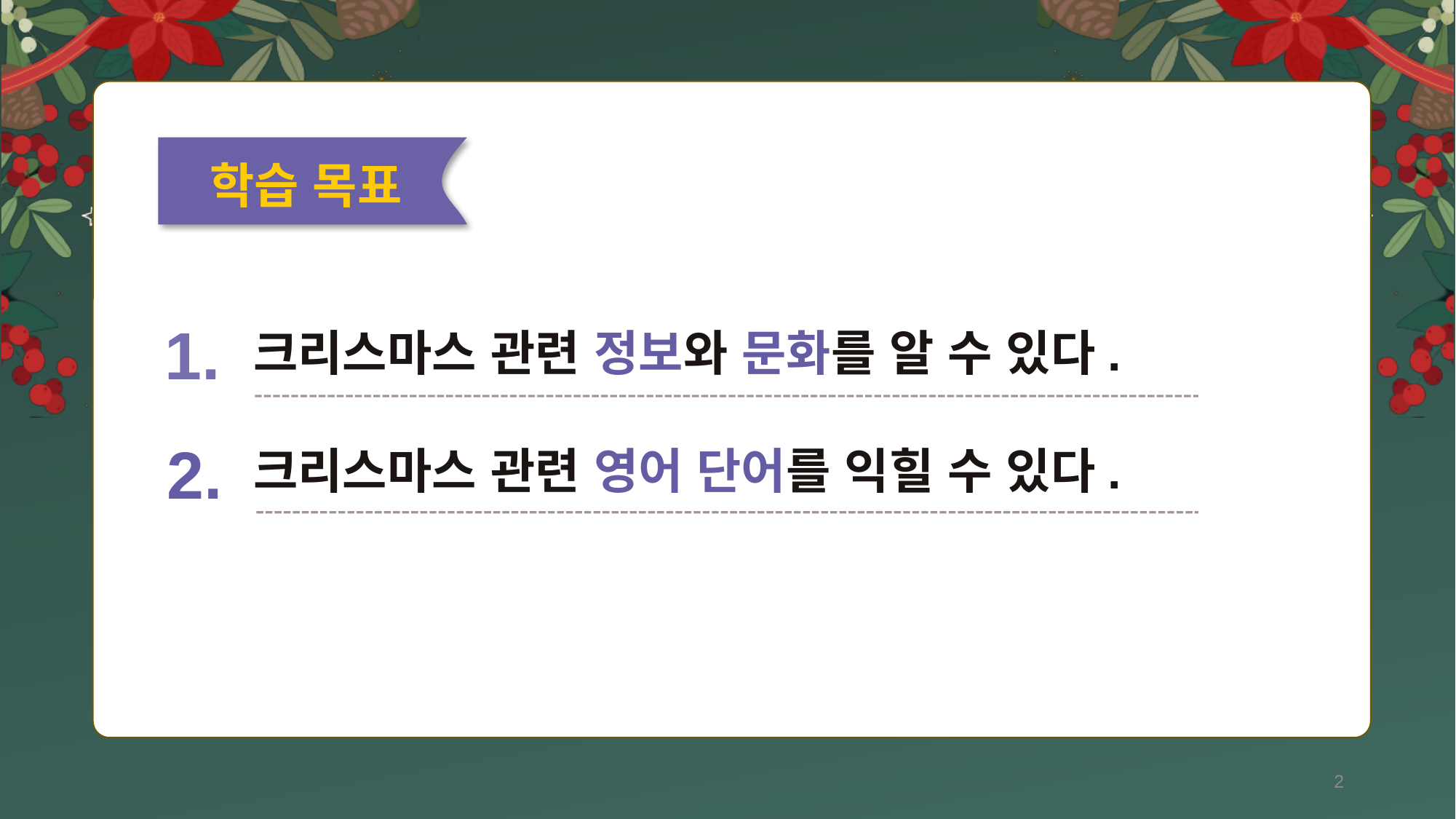

학습 목표
1.
크리스마스 관련 정보와 문화를 알 수 있다.

2.
크리스마스 관련 영어 단어를 익힐 수 있다.